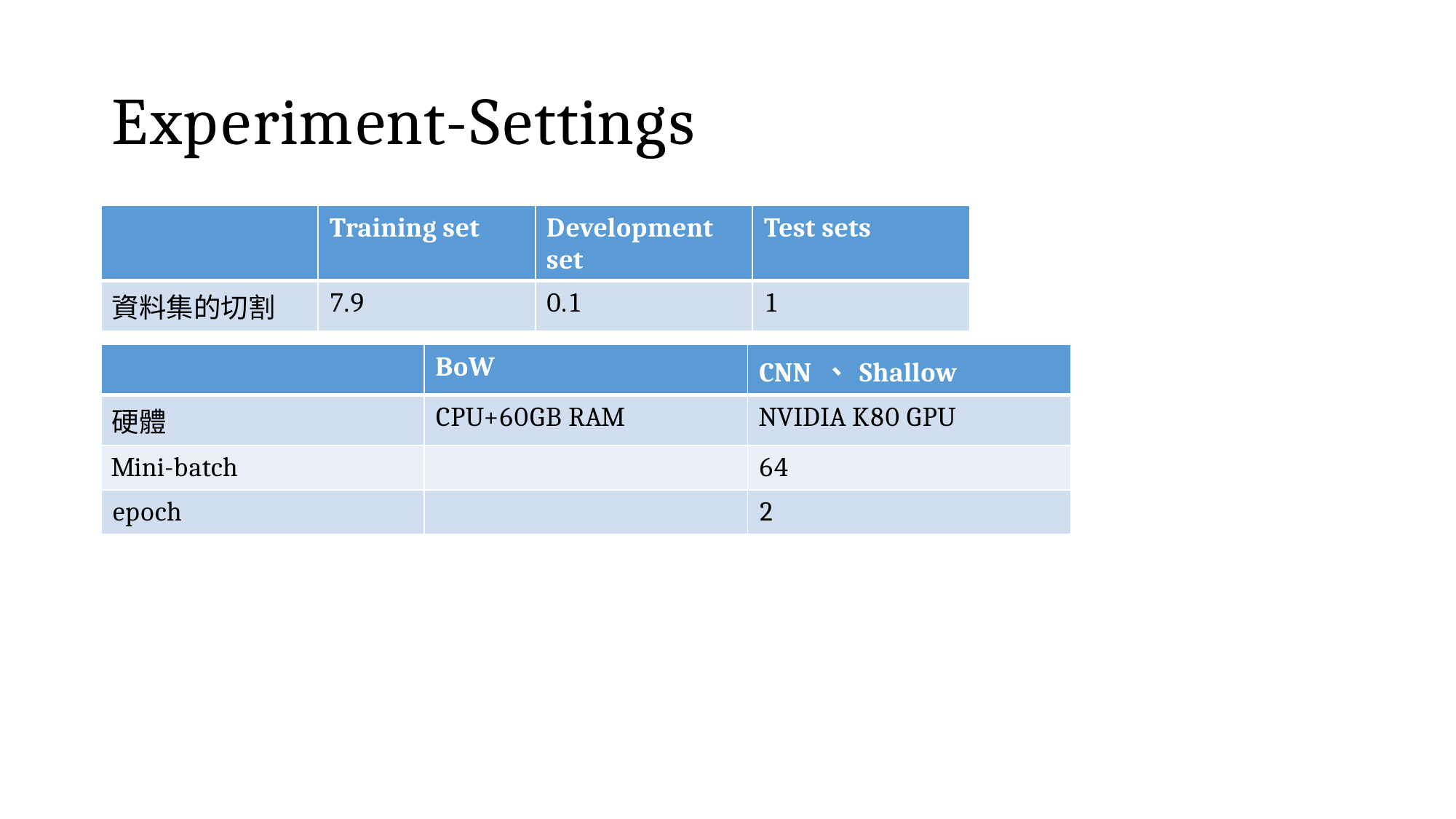

# Experiment-Settings
|  | Training set | Development set | Test sets |
| --- | --- | --- | --- |
| 資料集的切割 | 7.9 | 0.1 | 1 |
|  | BoW | CNN 、Shallow |
| --- | --- | --- |
| 硬體 | CPU+60GB RAM | NVIDIA K80 GPU |
| Mini-batch |  | 64 |
| epoch |  | 2 |